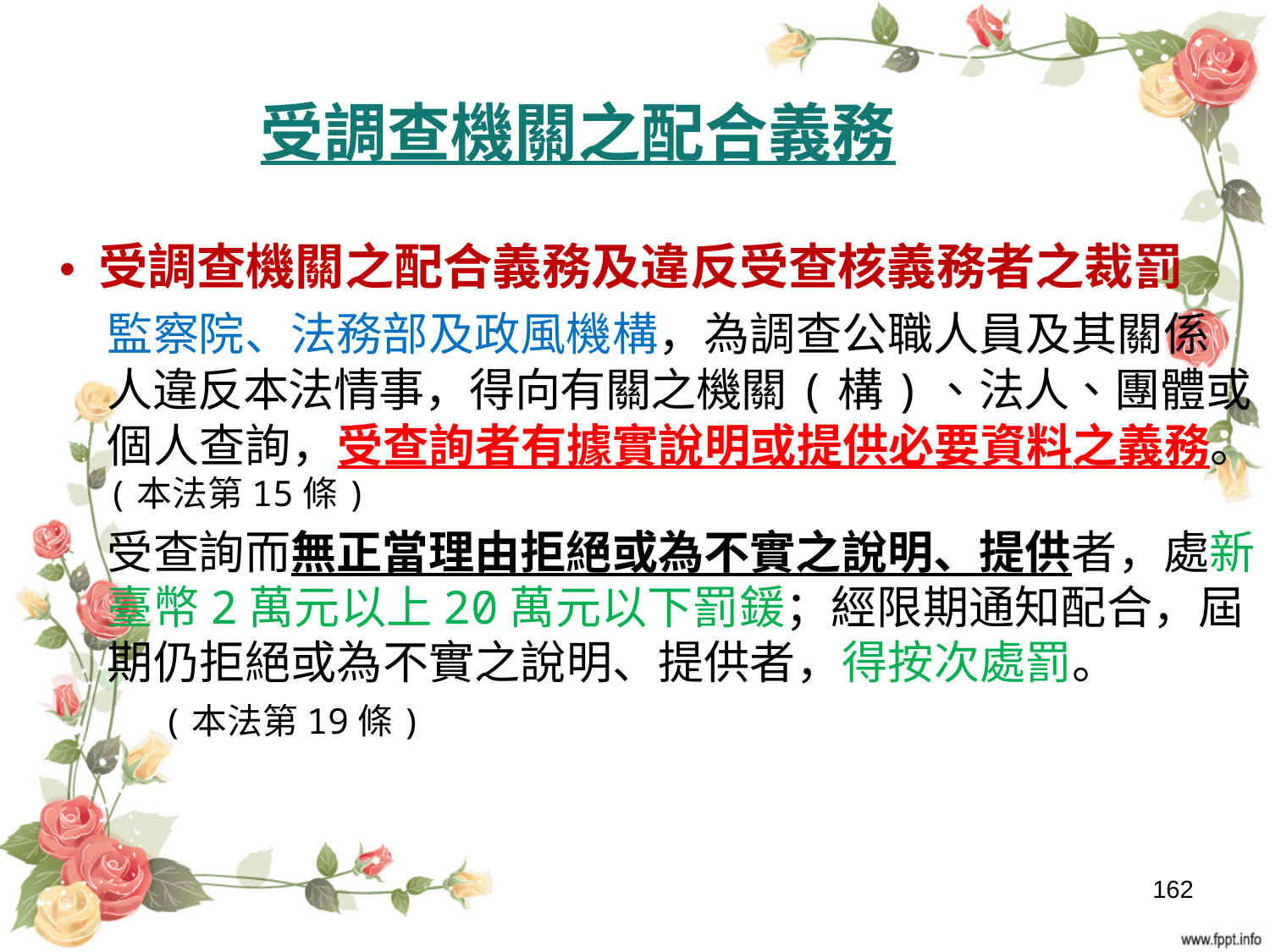

受調查機關之配合義務

• 受調查機關之配合義務及違反受查核義務者之裁罰

監察院、法務部及政風機構，為調查公職人員及其關係
人違反本法情事，得向有關之機關(構)、法人、團體或
個人查詢，受查詢者有據實說明或提供必要資料之義務。(本法第15條)

受查詢而無正當理由拒絕或為不實之說明、提供者，處新臺幣2萬元以上20萬元以下罰鍰；經限期通知配合，屆期仍拒絕或為不實之說明、提供者，得按次處罰。
  (本法第19條)

162